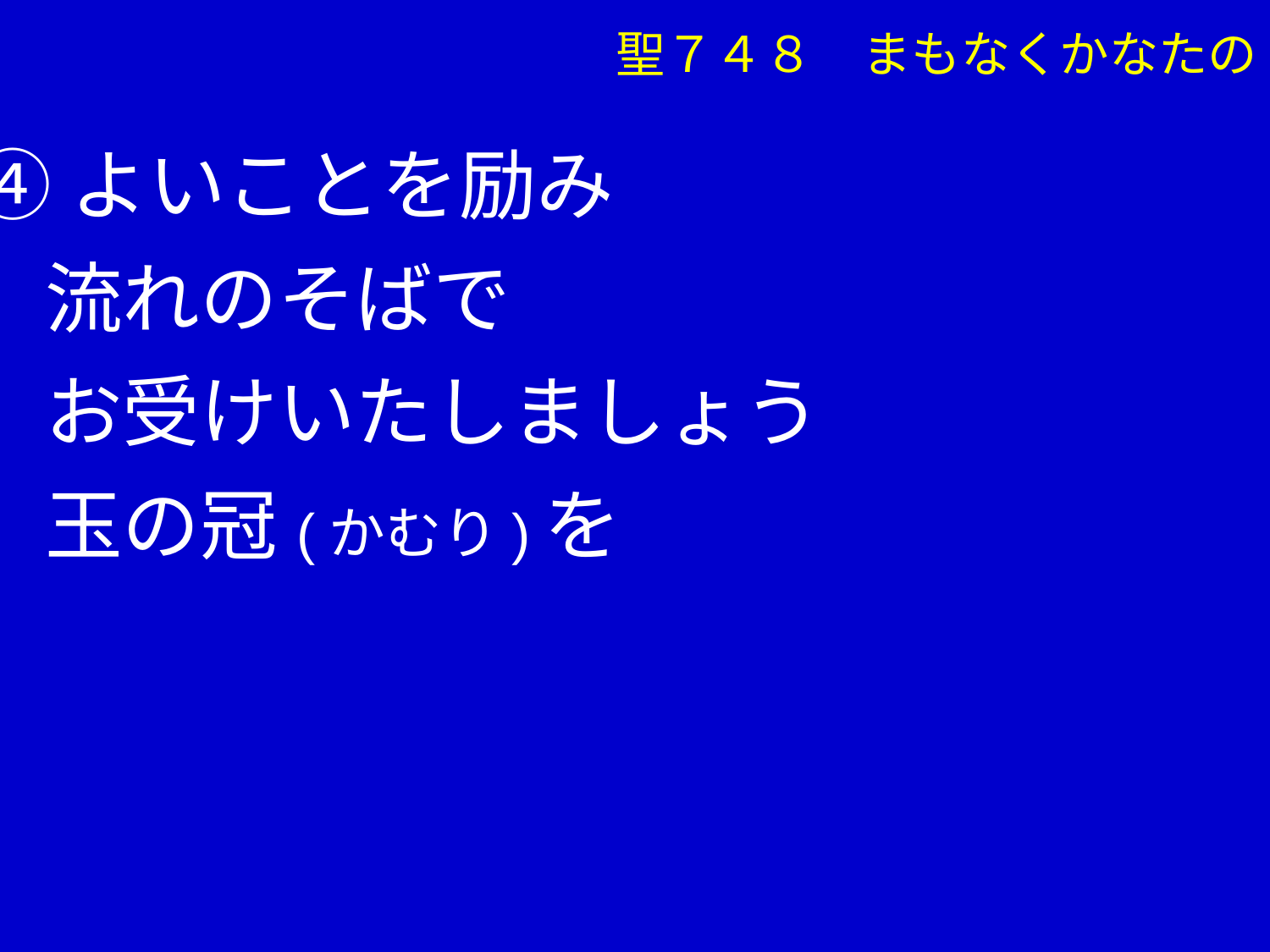

聖７４８　まもなくかなたの
④よいことを励み
   流れのそばで
   お受けいたしましょう
   玉の冠(かむり)を